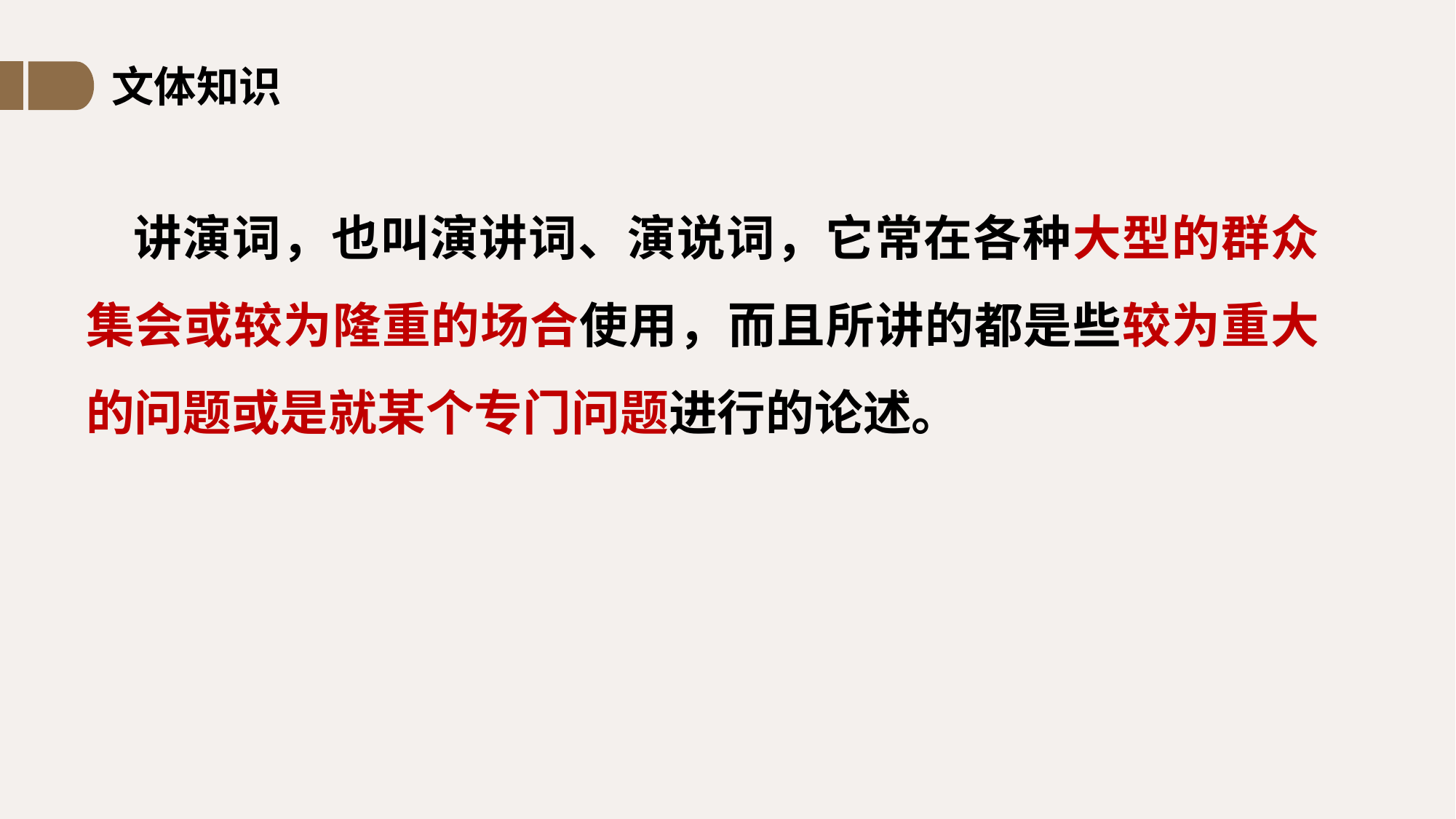

文体知识

    讲演词，也叫演讲词、演说词，它常在各种大型的群众集会或较为隆重的场合使用，而且所讲的都是些较为重大的问题或是就某个专门问题进行的论述。